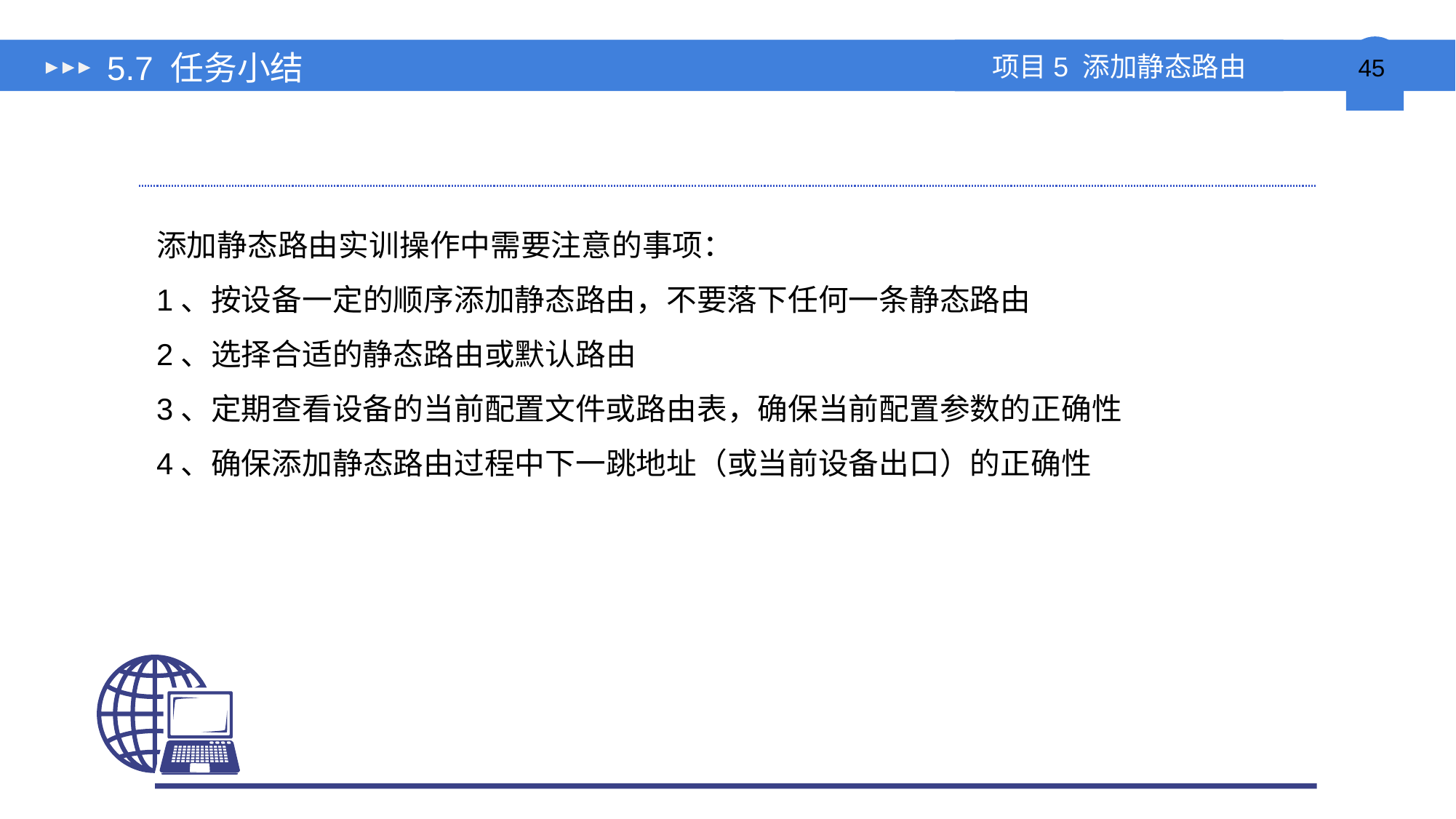

# 5.7 任务小结

添加静态路由实训操作中需要注意的事项：
1、按设备一定的顺序添加静态路由，不要落下任何一条静态路由
2、选择合适的静态路由或默认路由
3、定期查看设备的当前配置文件或路由表，确保当前配置参数的正确性
4、确保添加静态路由过程中下一跳地址（或当前设备出口）的正确性